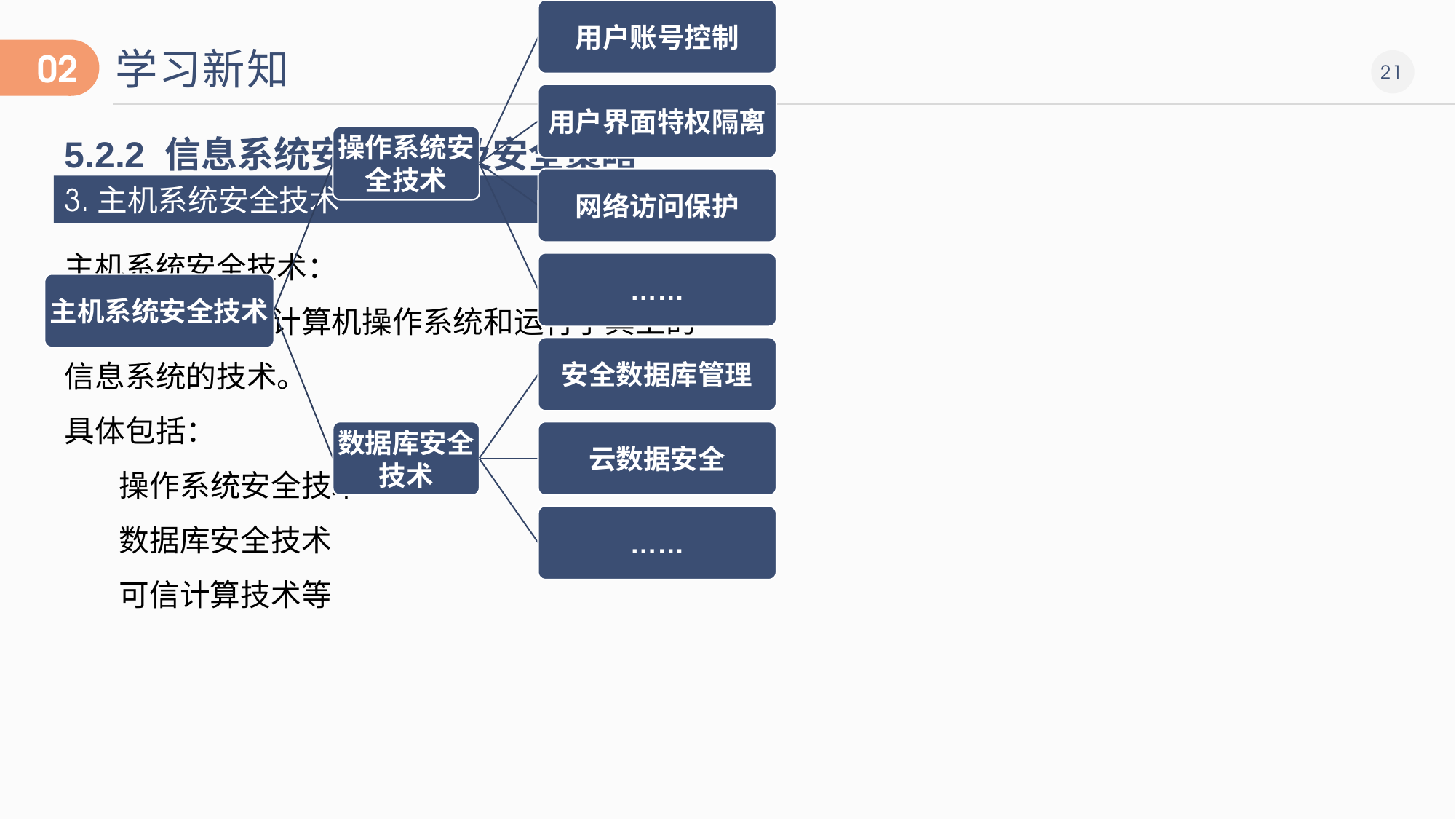

学习新知

02
5.2.2 信息系统安全模型及安全策略
3.主机系统安全技术
主机系统安全技术

操作系统安全技术

用户账号控制

用户界面特权隔离

网络访问保护

……

数据库安全技术

安全数据库管理

云数据安全

……
主机系统安全技术：
指用于保护计算机操作系统和运行于其上的信息系统的技术。
具体包括：
操作系统安全技术
数据库安全技术
可信计算技术等